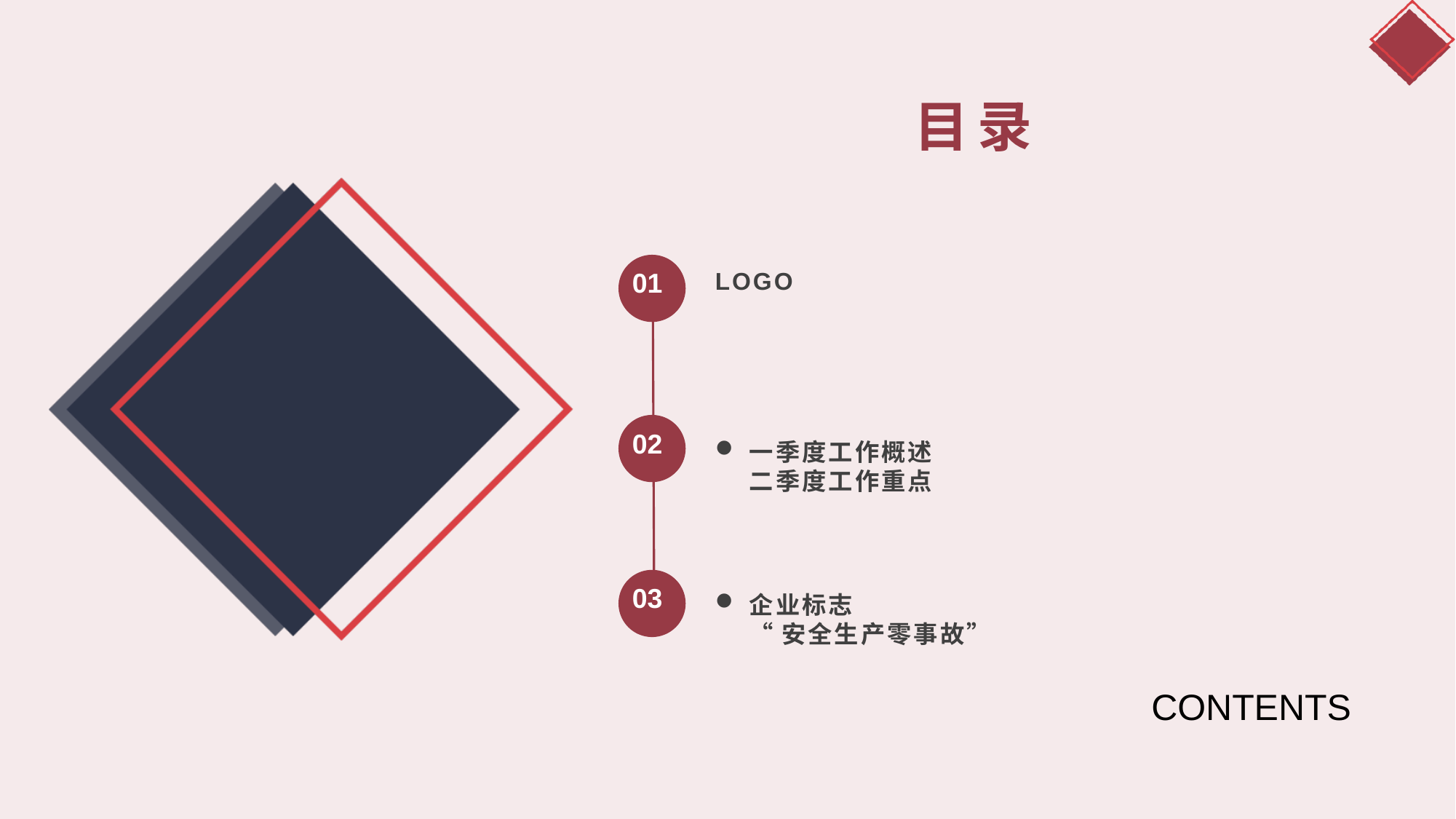

目录

01
LOGO
一季度工作概述
二季度工作重点

02

03
企业标志
“安全生产零事故”
CONTENTS